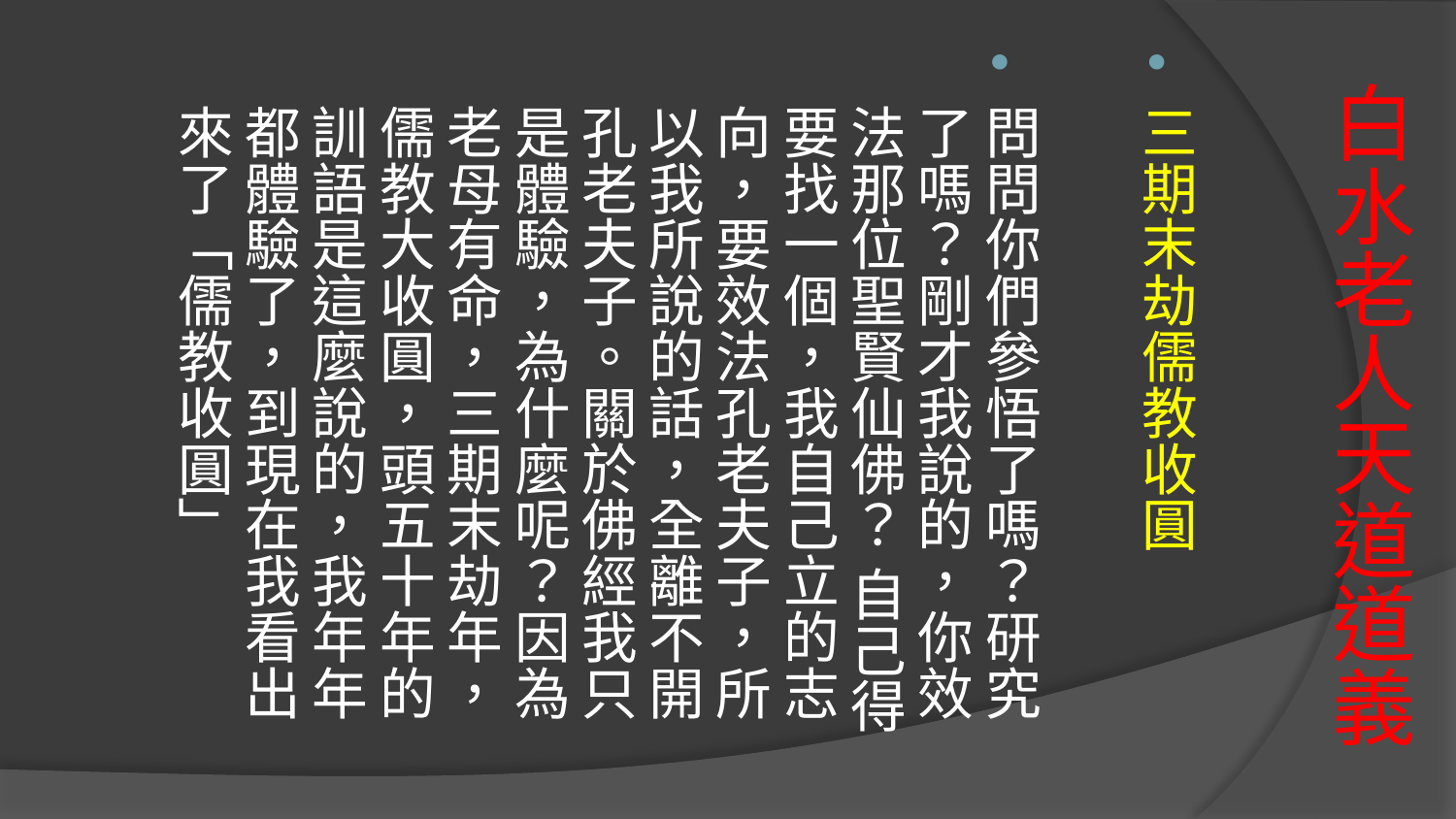

三期末劫儒教收圓

問問你們參悟了嗎？研究了嗎？剛才我說的，你效法那位聖賢仙佛？ 自己得要找一個，我自己立的志向，要效法孔老夫子，所以我所說的話，全離不開孔老夫子。關於佛經我只是體驗，為什麼呢？因為老母有命，三期末劫年，儒教大收圓，頭五十年的訓語是這麼說的，我年年都體驗了，到現在我看出來了「儒教收圓」
# 白水老人天道道義